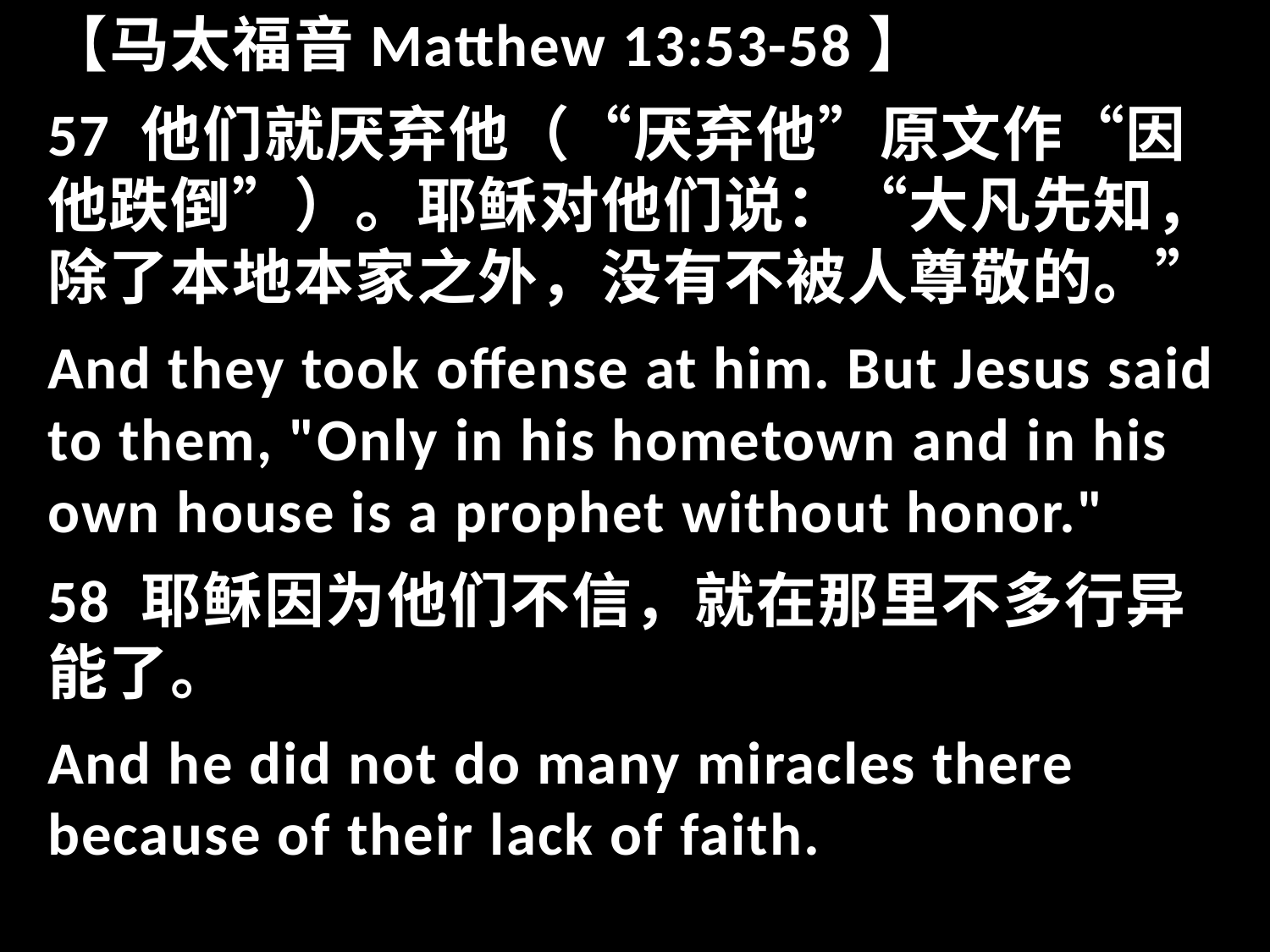

【马太福音Matthew 13:53-58】
57 他们就厌弃他（“厌弃他”原文作“因他跌倒”）。耶稣对他们说：“大凡先知，除了本地本家之外，没有不被人尊敬的。”
And they took offense at him. But Jesus said to them, "Only in his hometown and in his own house is a prophet without honor."
58 耶稣因为他们不信，就在那里不多行异能了。
And he did not do many miracles there because of their lack of faith.